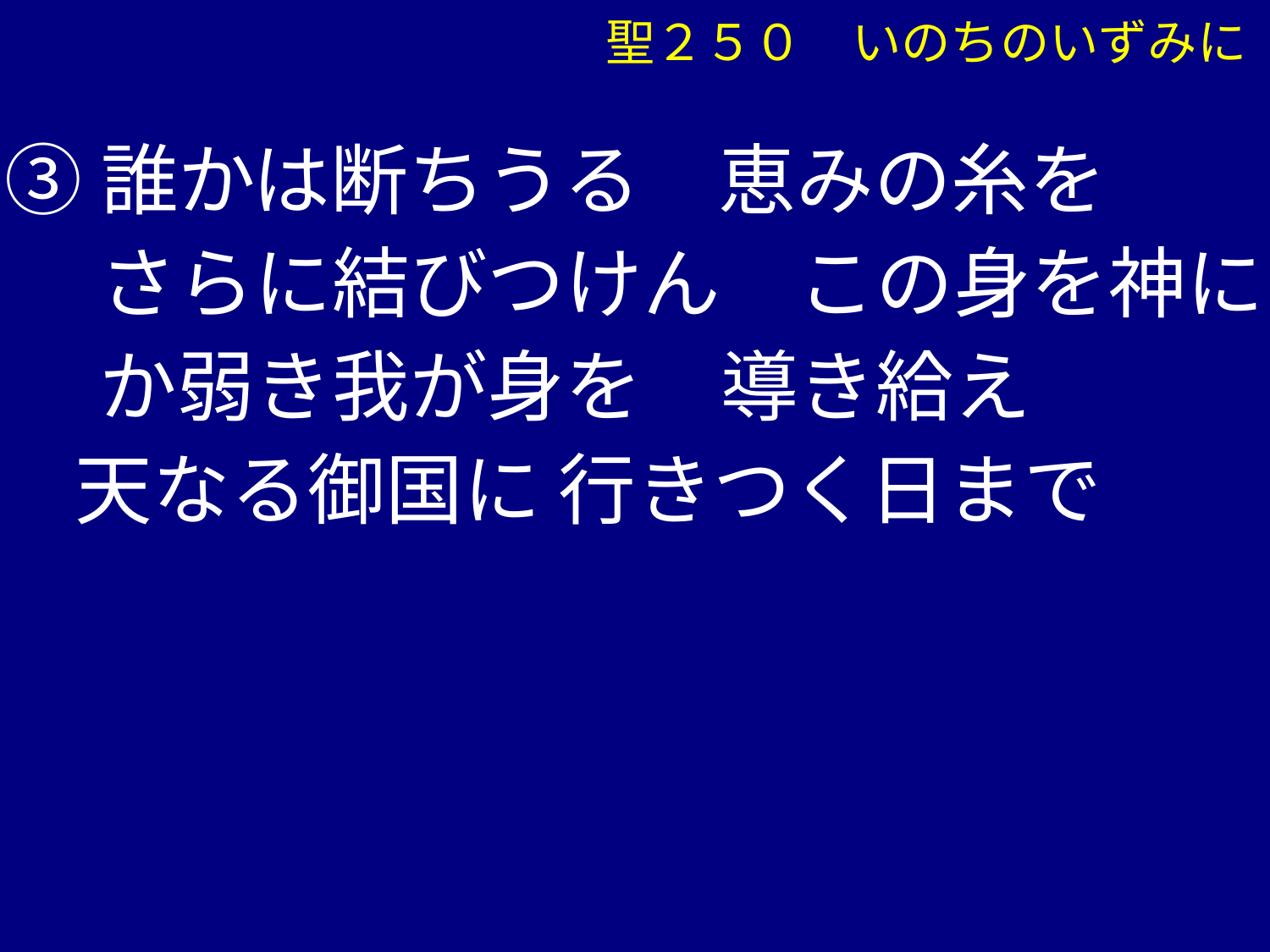

聖２５０　いのちのいずみに
③誰かは断ちうる　恵みの糸を
　 さらに結びつけん　この身を神に
　 か弱き我が身を　導き給え
   天なる御国に 行きつく日まで